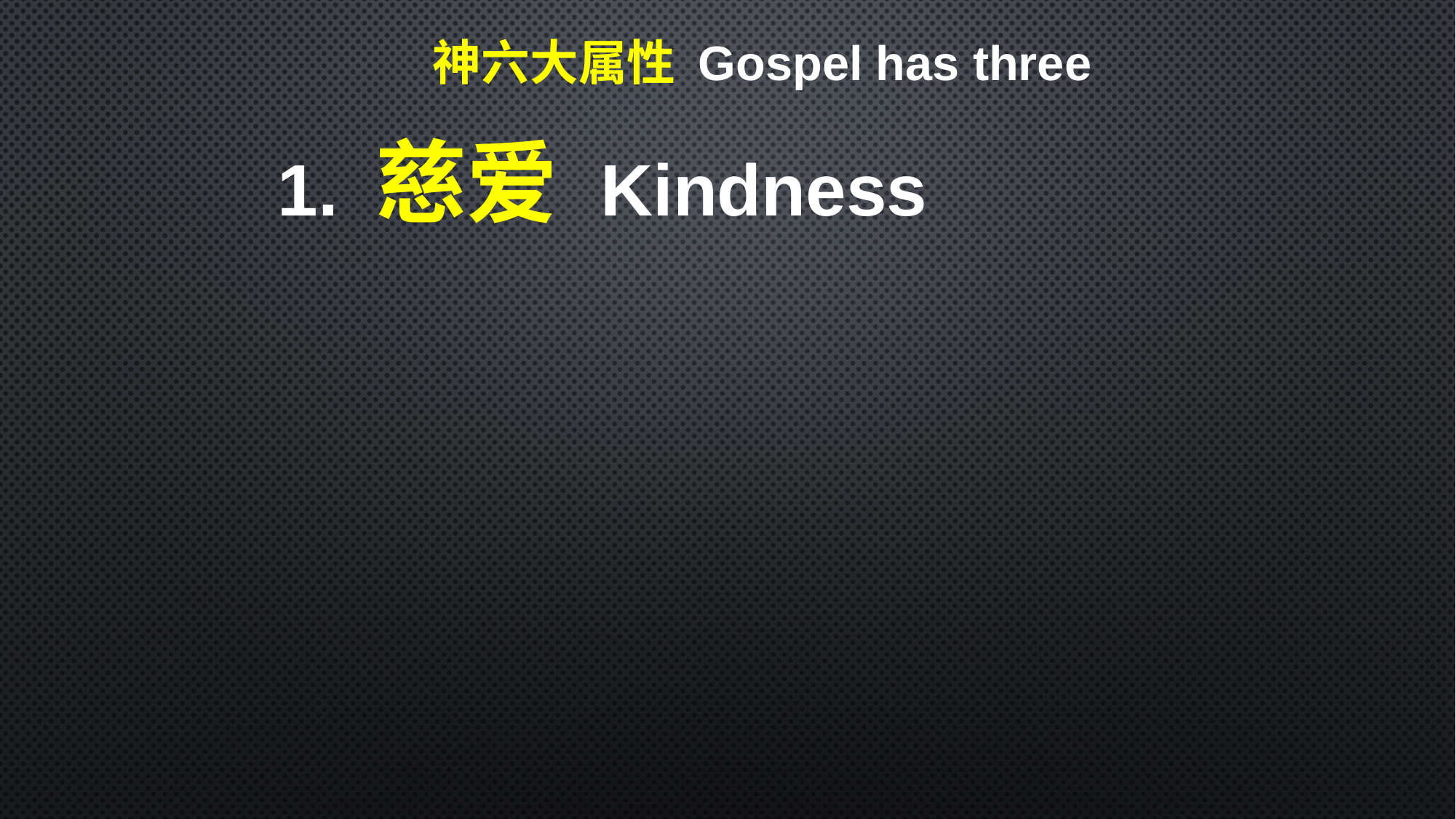

神六大属性 Gospel has three
1. 慈爱 Kindness